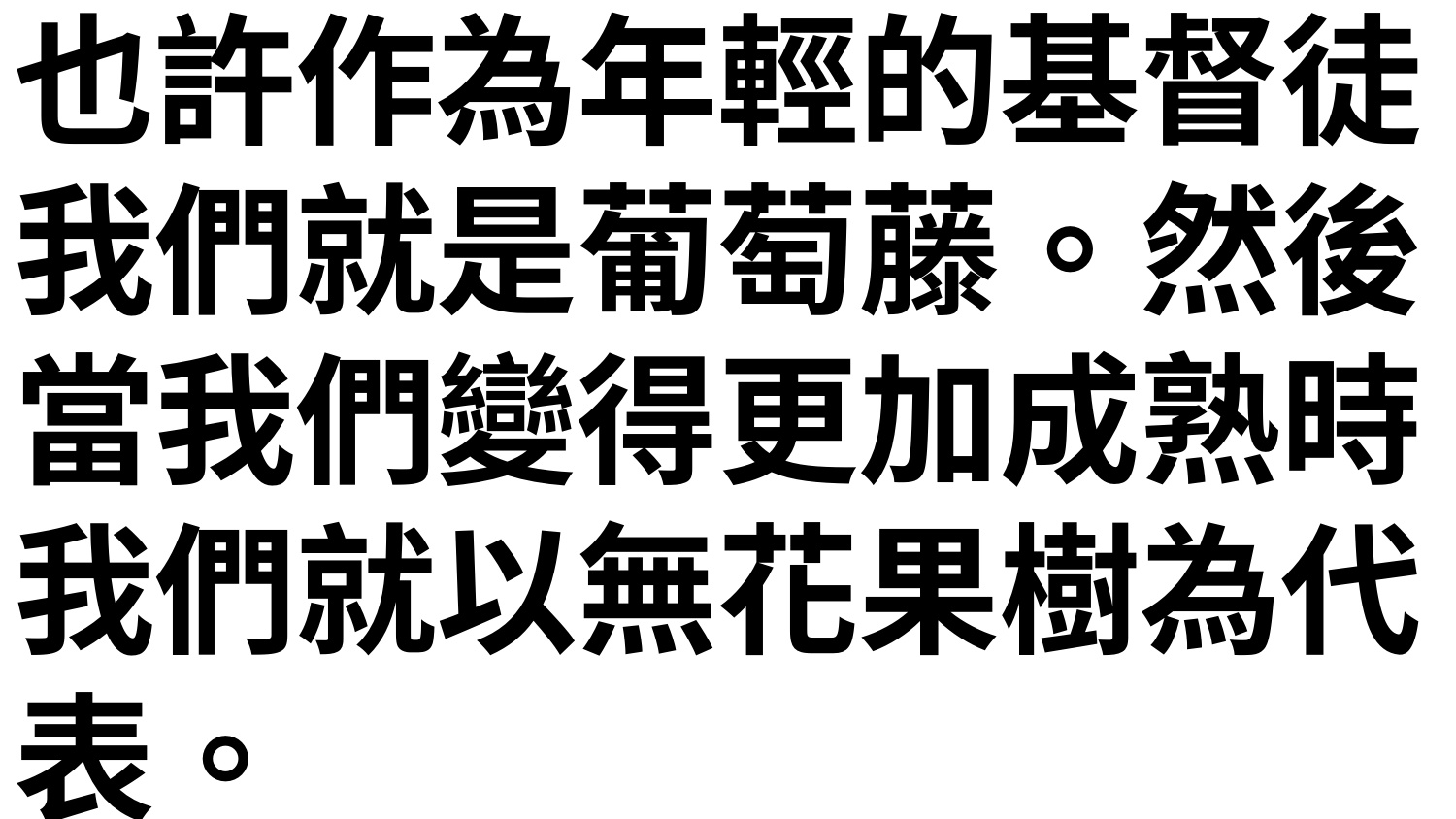

也許作為年輕的基督徒,我們就是葡萄藤。然後,當我們變得更加成熟時,我們就以無花果樹為代表。